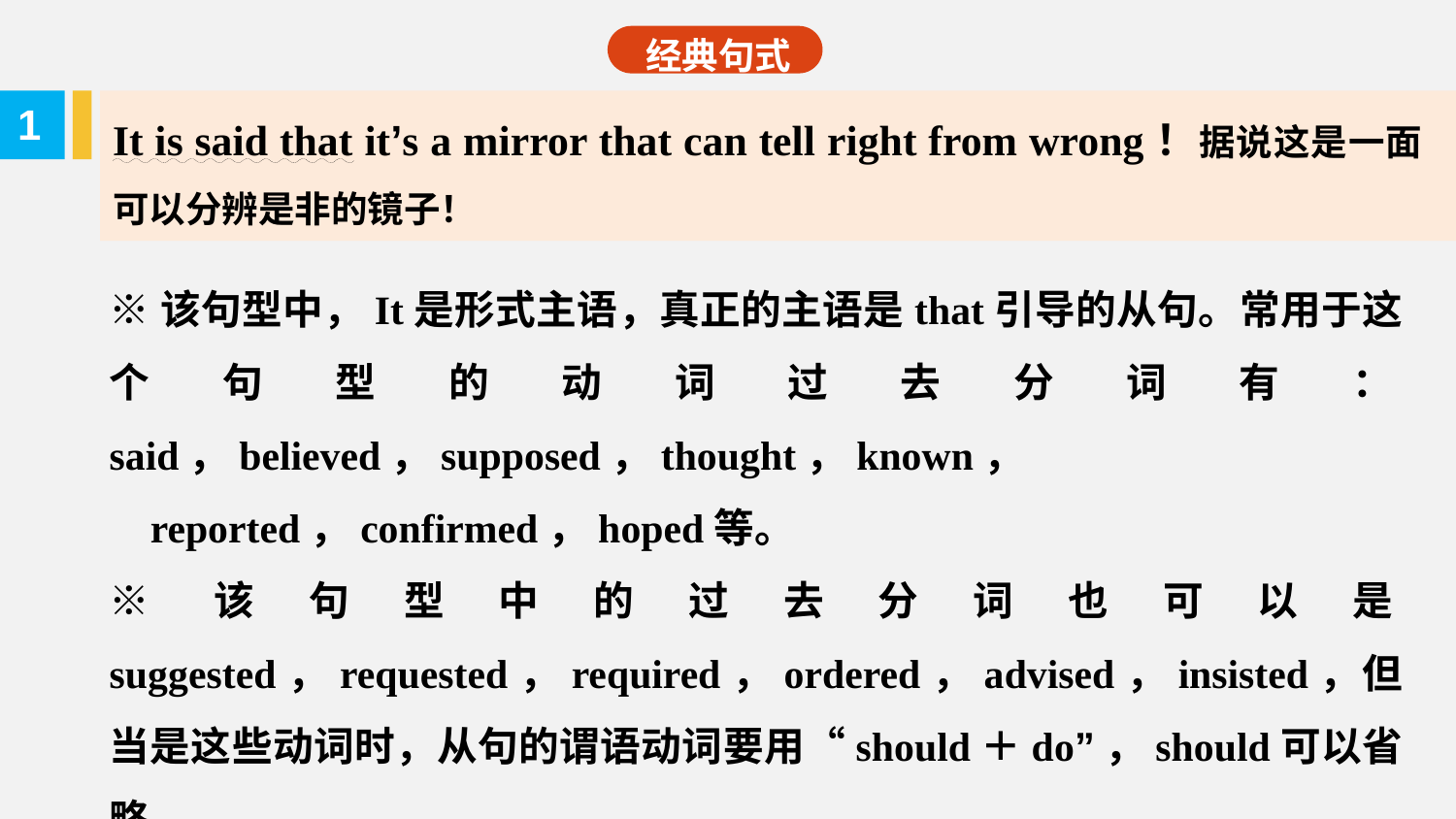

经典句式

It is said that it’s a mirror that can tell right from wrong！据说这是一面可以分辨是非的镜子！

1
※该句型中，It是形式主语，真正的主语是that引导的从句。常用于这个句型的动词过去分词有：said，believed，supposed，thought，known，
    reported，confirmed，hoped等。
※该句型中的过去分词也可以是suggested，requested，required，ordered，advised，insisted，但当是这些动词时，从句的谓语动词要用“should＋do”，should可以省略。
※该句型还可改为：sb. /sth. ＋be said＋不定式。